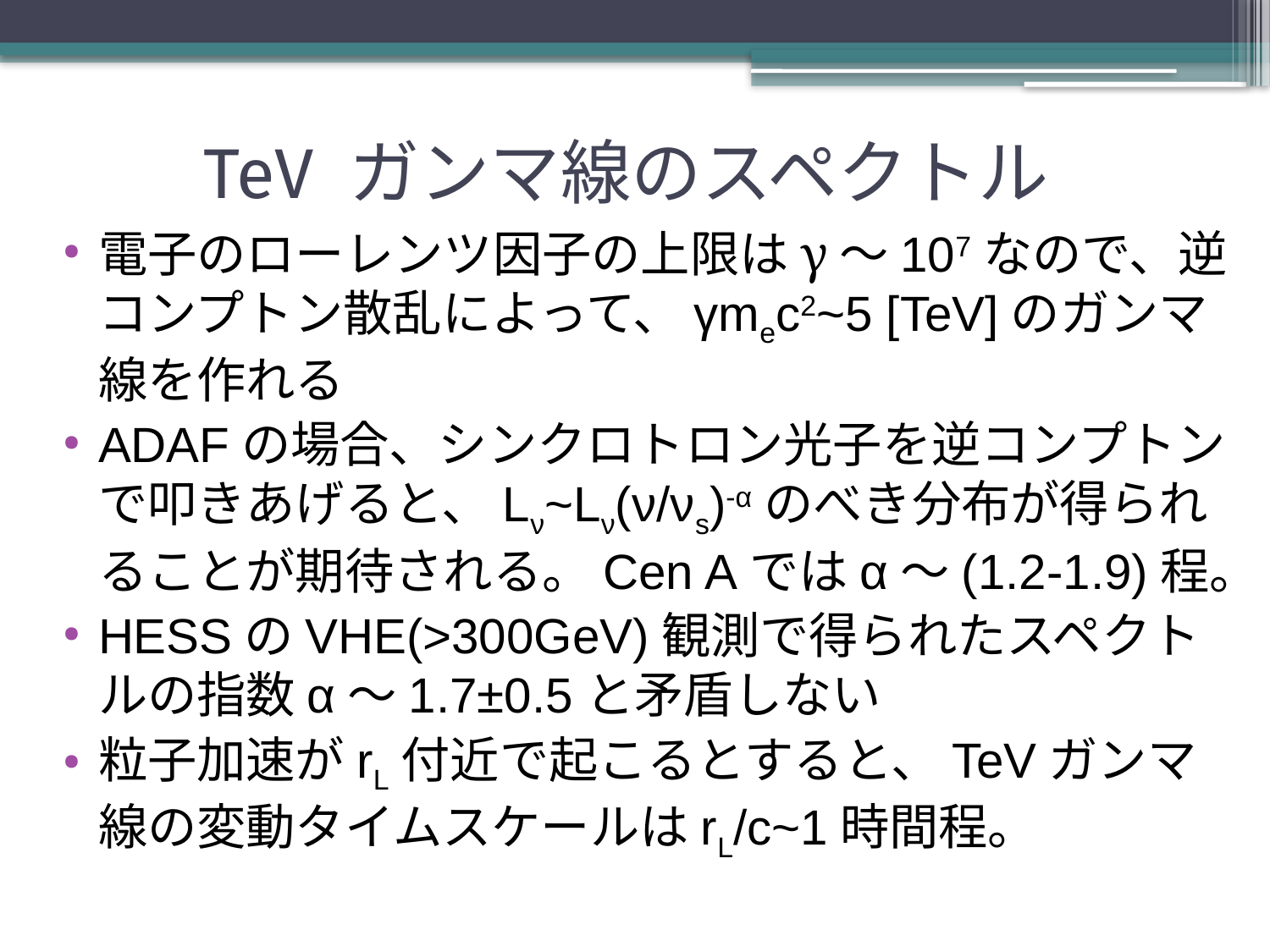

# TeV ガンマ線のスペクトル
電子のローレンツ因子の上限はγ～107なので、逆コンプトン散乱によって、γmec2~5 [TeV]のガンマ線を作れる
ADAFの場合、シンクロトロン光子を逆コンプトンで叩きあげると、Lν~Lν(ν/νs)-αのべき分布が得られることが期待される。Cen Aではα～(1.2-1.9)程。
HESSのVHE(>300GeV)観測で得られたスペクトルの指数α～1.7±0.5と矛盾しない
粒子加速がrL付近で起こるとすると、TeVガンマ線の変動タイムスケールはrL/c~1時間程。